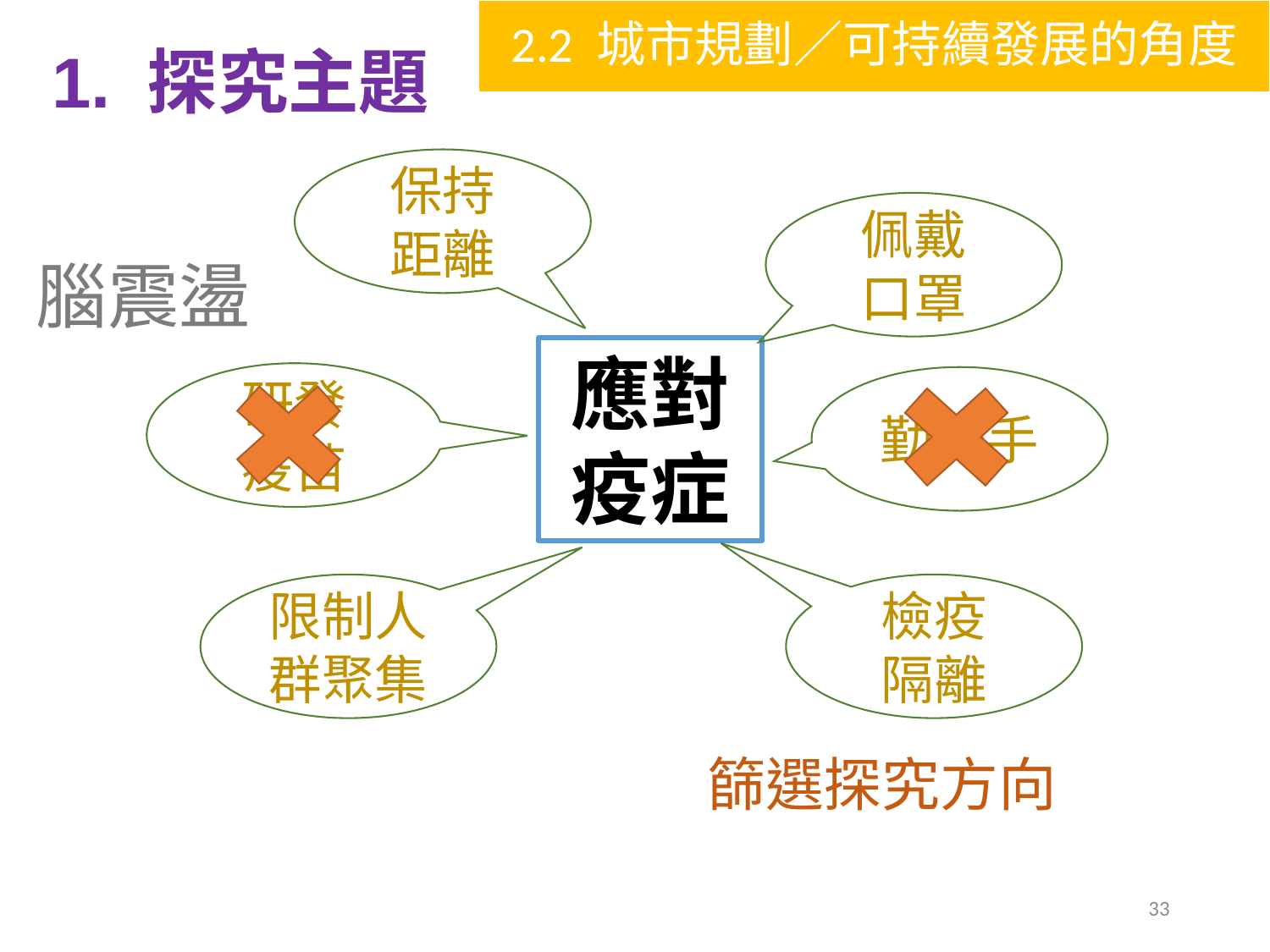

2.2 城市規劃／可持續發展的角度
1. 探究主題
保持
距離
佩戴
口罩
腦震盪
應對
疫症
研發
疫苗

勤洗手

限制人群聚集
檢疫
隔離
篩選探究方向
33